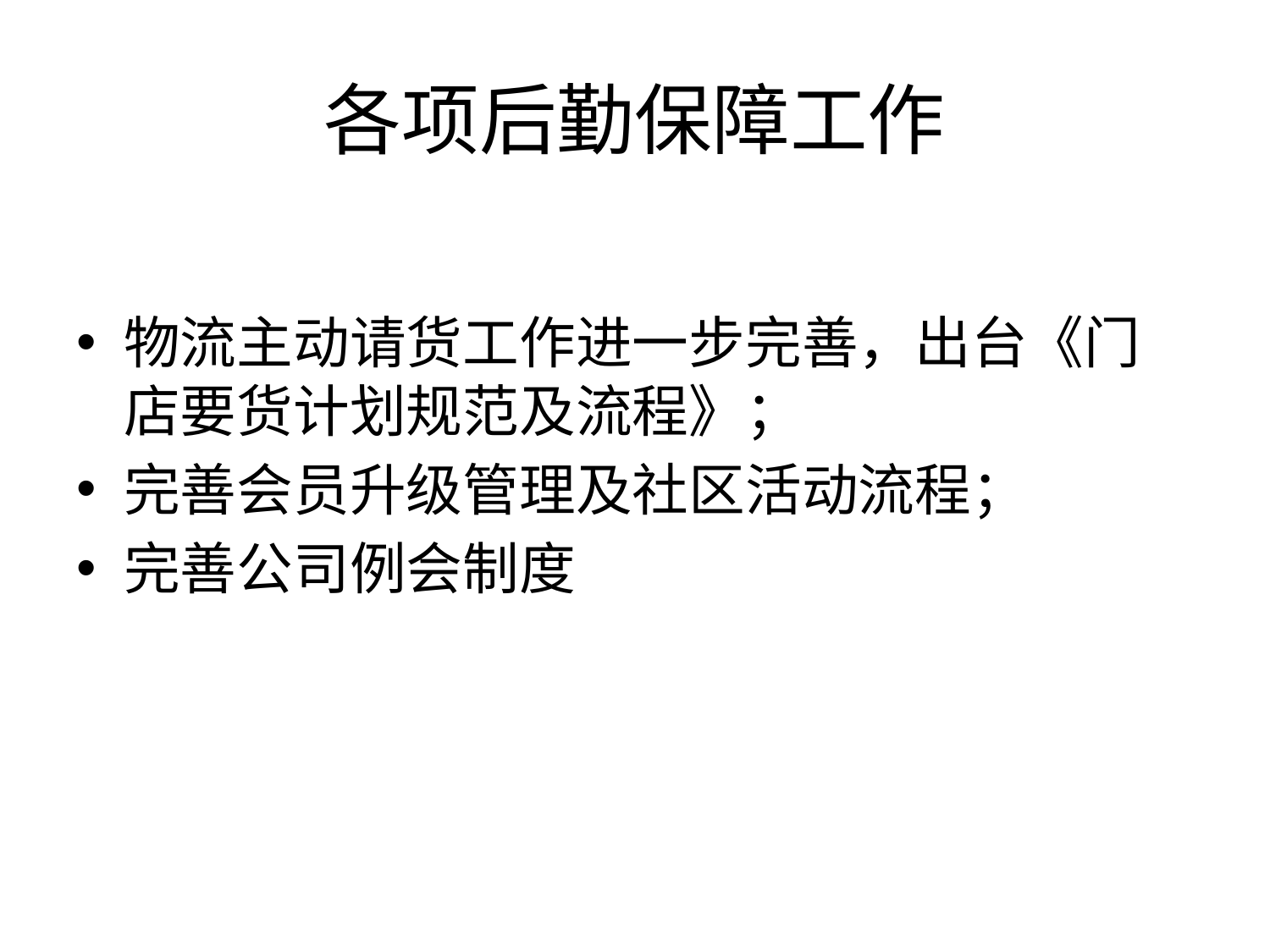

# 各项后勤保障工作

物流主动请货工作进一步完善，出台《门店要货计划规范及流程》；
完善会员升级管理及社区活动流程；
完善公司例会制度